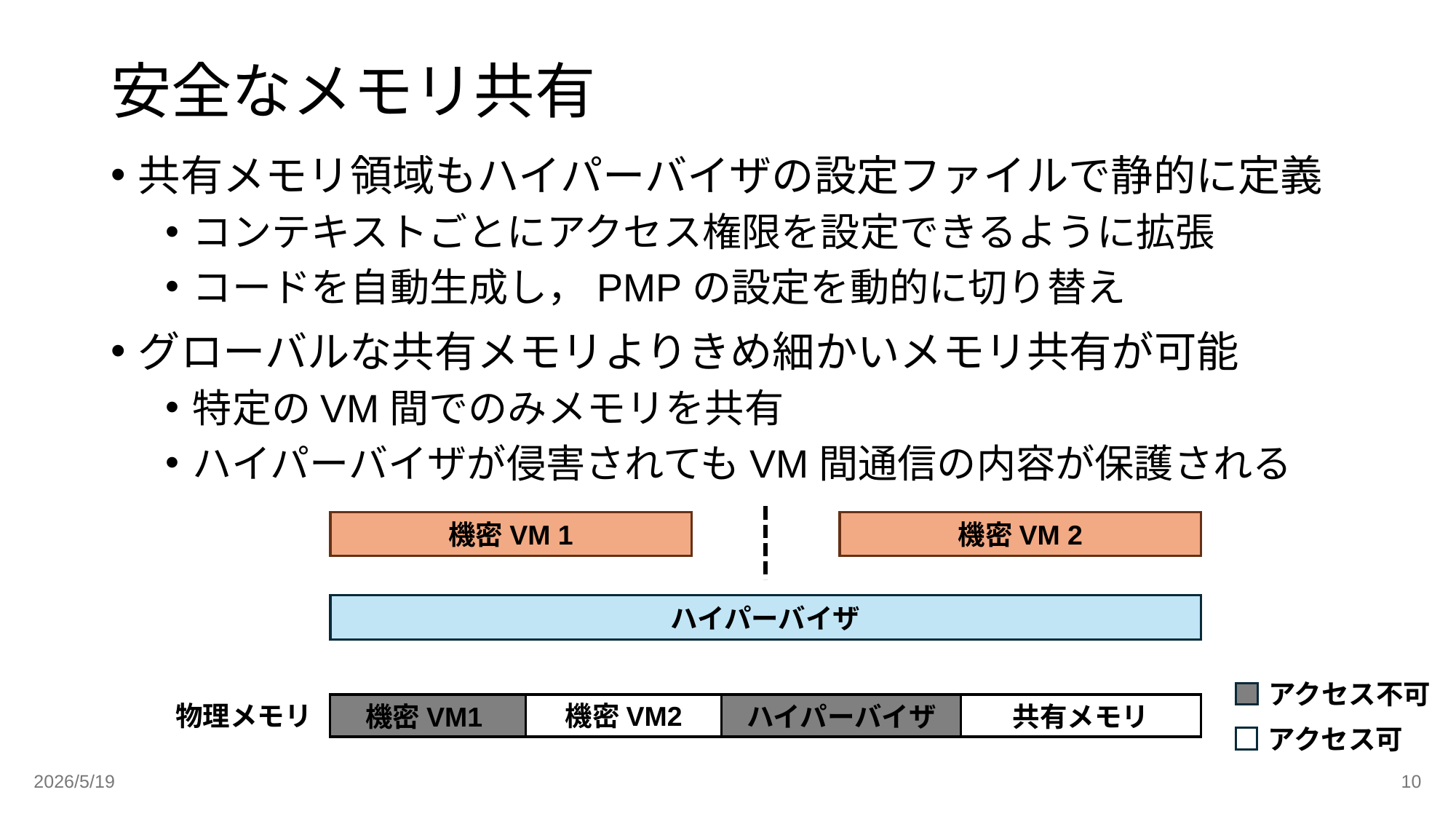

# 安全なメモリ共有
共有メモリ領域もハイパーバイザの設定ファイルで静的に定義
コンテキストごとにアクセス権限を設定できるように拡張
コードを自動生成し，PMPの設定を動的に切り替え
グローバルな共有メモリよりきめ細かいメモリ共有が可能
特定のVM間でのみメモリを共有
ハイパーバイザが侵害されてもVM間通信の内容が保護される
機密VM 2
機密VM 1
ハイパーバイザ
アクセス不可

物理メモリ
ハイパーバイザ
機密VM2
機密VM1
共有メモリ
ハイパーバイザ
機密VM2
機密VM1
共有メモリ
ハイパーバイザ
機密VM2
機密VM1
共有メモリ
アクセス可

2026/5/19
10